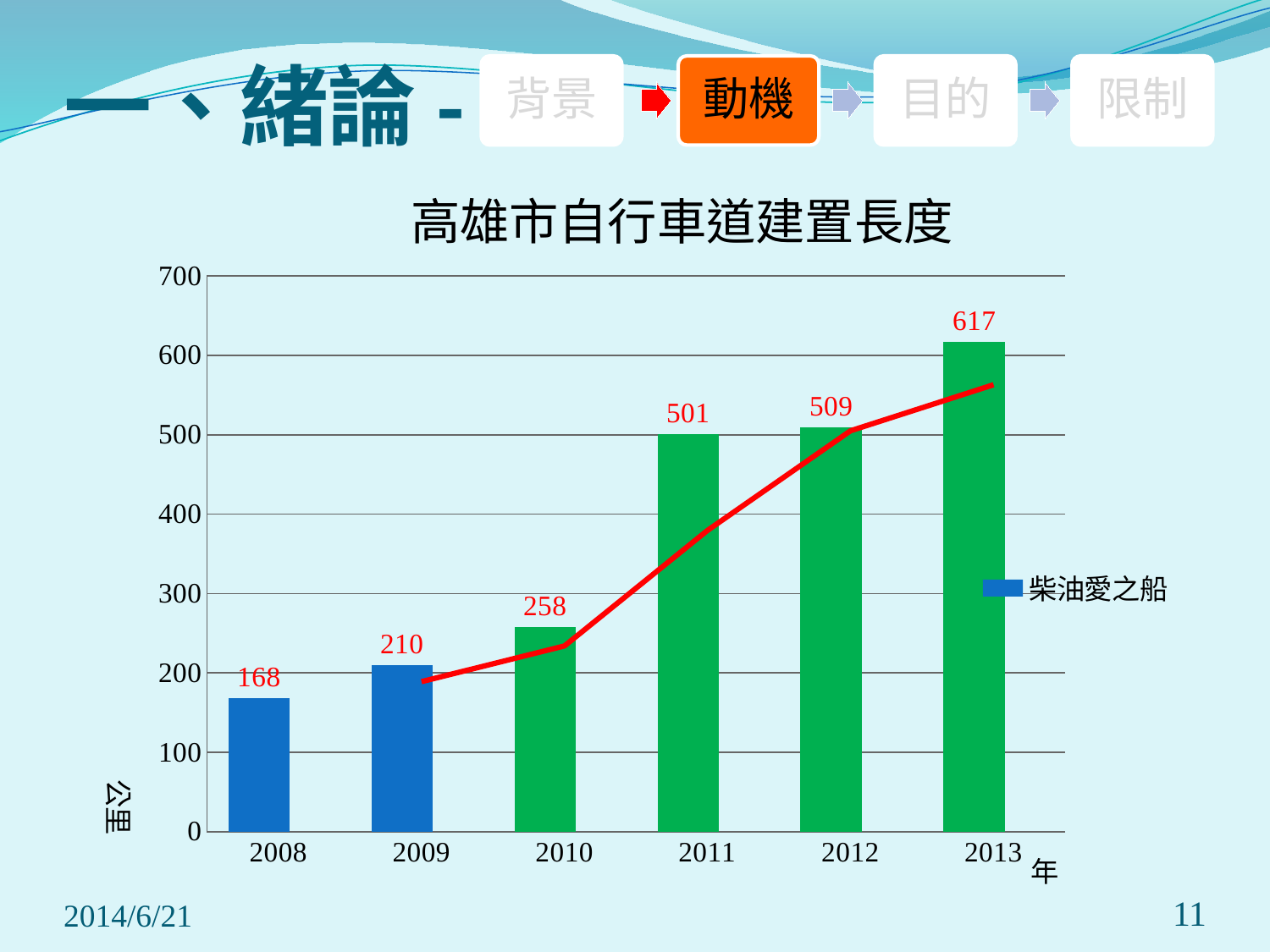

# 一、緒論-
背景
動機
目的
限制

高雄市自行車道建置長度

### Chart

| Category | 柴油愛之船 | 太陽能愛之船 |
|---|---|---|
| 2008 | 168.0 | None |
| 2009 | 210.0 | None |
| 2010 | 258.0 | None |
| 2011 | 501.0 | None |
| 2012 | 509.0 | None |
| 2013 | 617.0 | None |
2014/6/21
11